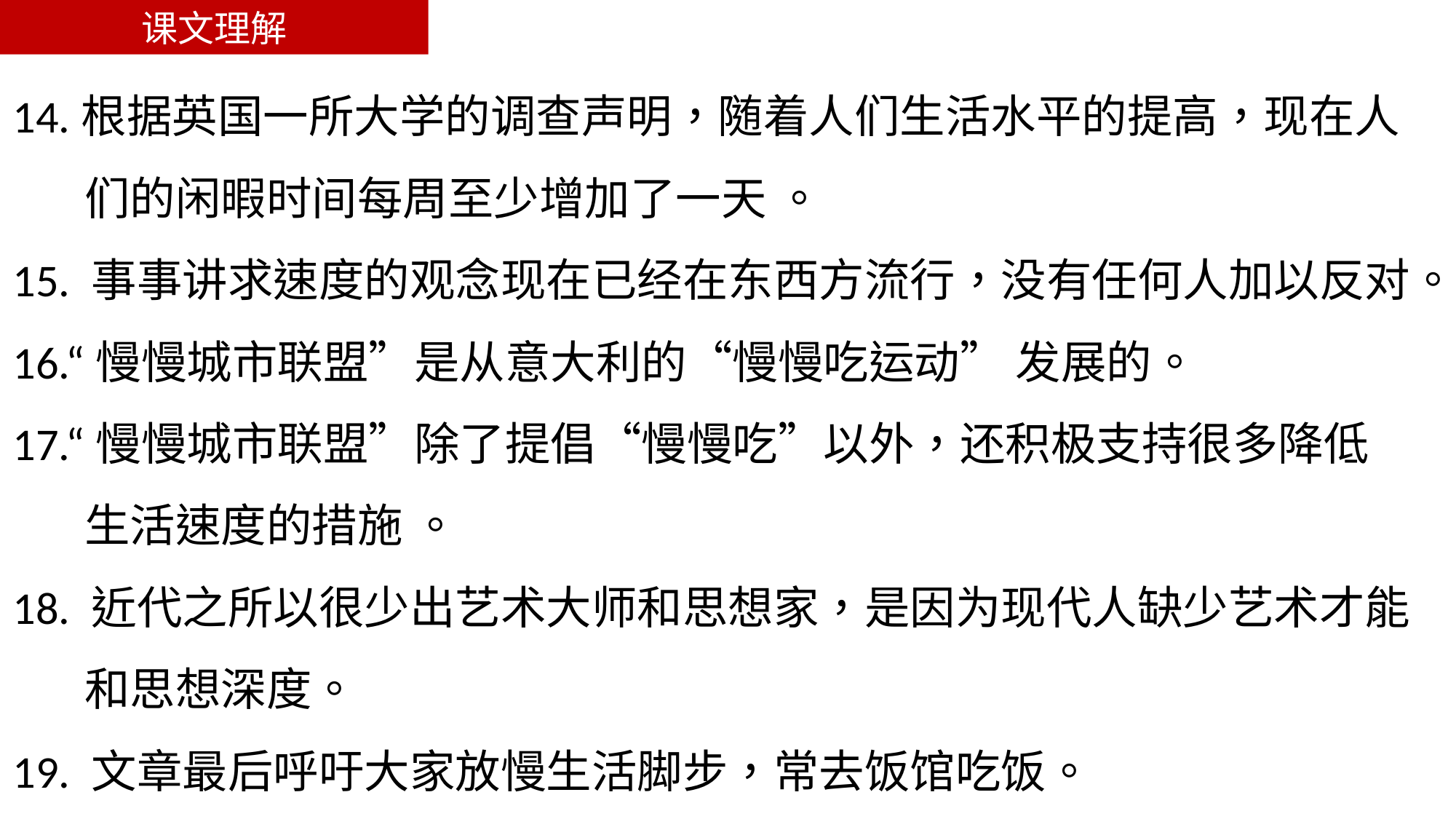

课文理解
14.根据英国一所大学的调查声明，随着人们生活水平的提高，现在人
      们的闲暇时间每周至少增加了一天 。
15. 事事讲求速度的观念现在已经在东西方流行，没有任何人加以反对。
16.“慢慢城市联盟”是从意大利的“慢慢吃运动” 发展的。
17.“慢慢城市联盟”除了提倡“慢慢吃”以外，还积极支持很多降低
      生活速度的措施 。
18. 近代之所以很少出艺术大师和思想家，是因为现代人缺少艺术才能
      和思想深度。
19. 文章最后呼吁大家放慢生活脚步，常去饭馆吃饭。